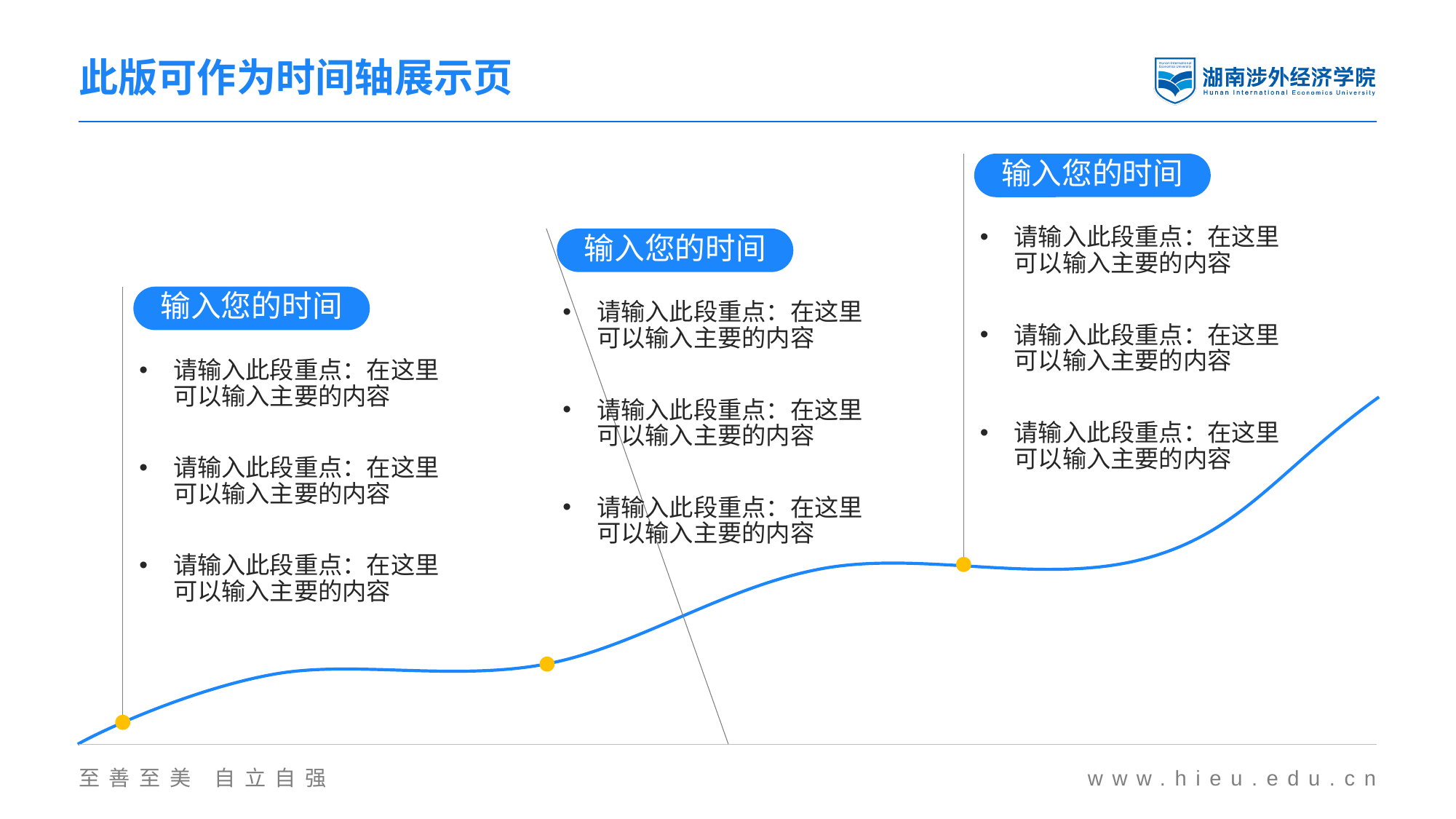

此版可作为时间轴展示页
输入您的时间
请输入此段重点：在这里可以输入主要的内容
输入您的时间
输入您的时间
请输入此段重点：在这里可以输入主要的内容
请输入此段重点：在这里可以输入主要的内容
请输入此段重点：在这里可以输入主要的内容
请输入此段重点：在这里可以输入主要的内容
请输入此段重点：在这里可以输入主要的内容
请输入此段重点：在这里可以输入主要的内容
请输入此段重点：在这里可以输入主要的内容
请输入此段重点：在这里可以输入主要的内容